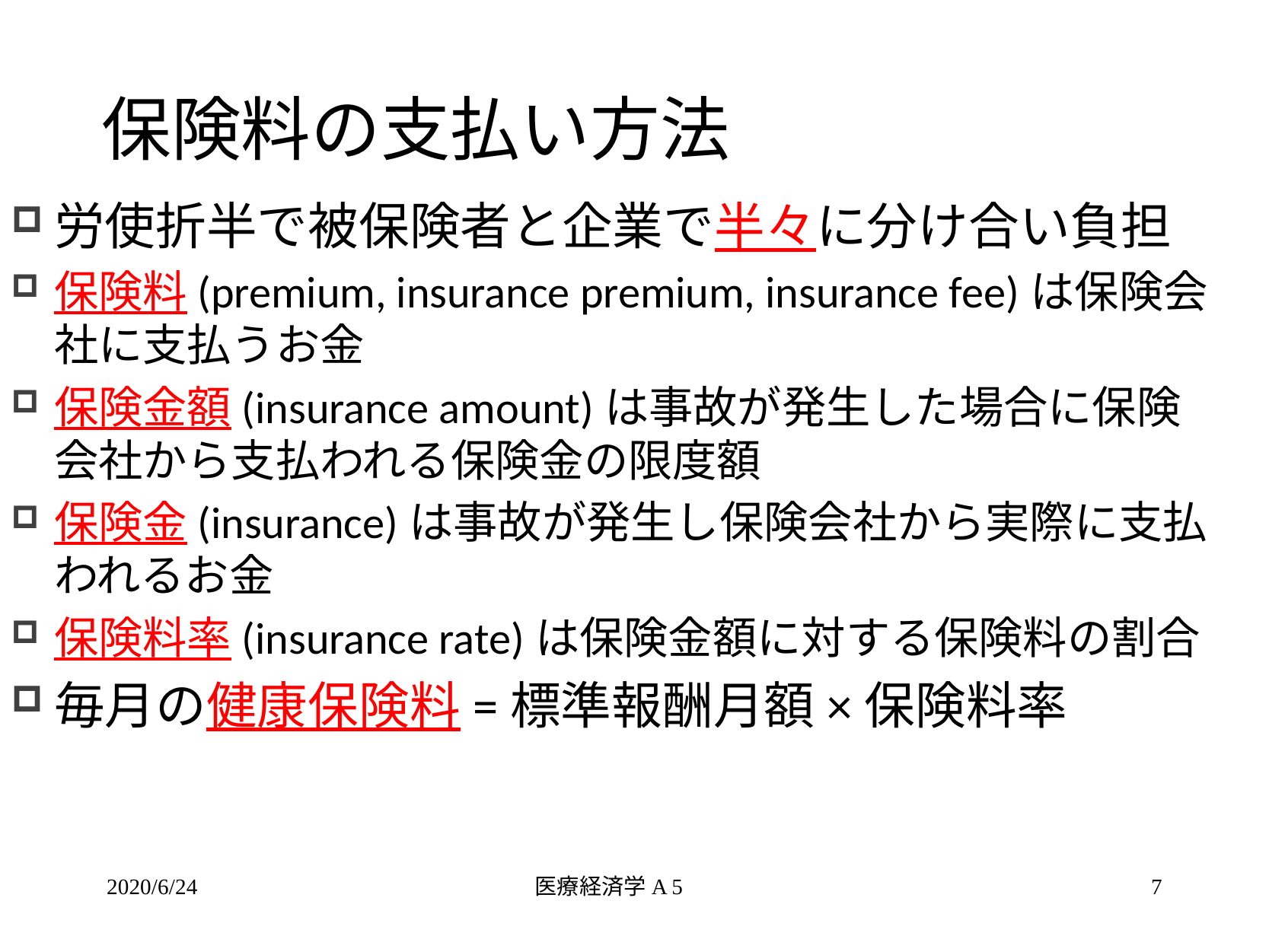

# 保険料の支払い方法
労使折半で被保険者と企業で半々に分け合い負担
保険料(premium, insurance premium, insurance fee)は保険会社に支払うお金
保険金額(insurance amount)は事故が発生した場合に保険会社から支払われる保険金の限度額
保険金(insurance)は事故が発生し保険会社から実際に支払われるお金
保険料率(insurance rate)は保険金額に対する保険料の割合
毎月の健康保険料=標準報酬月額×保険料率

2020/6/24
医療経済学A 5
7